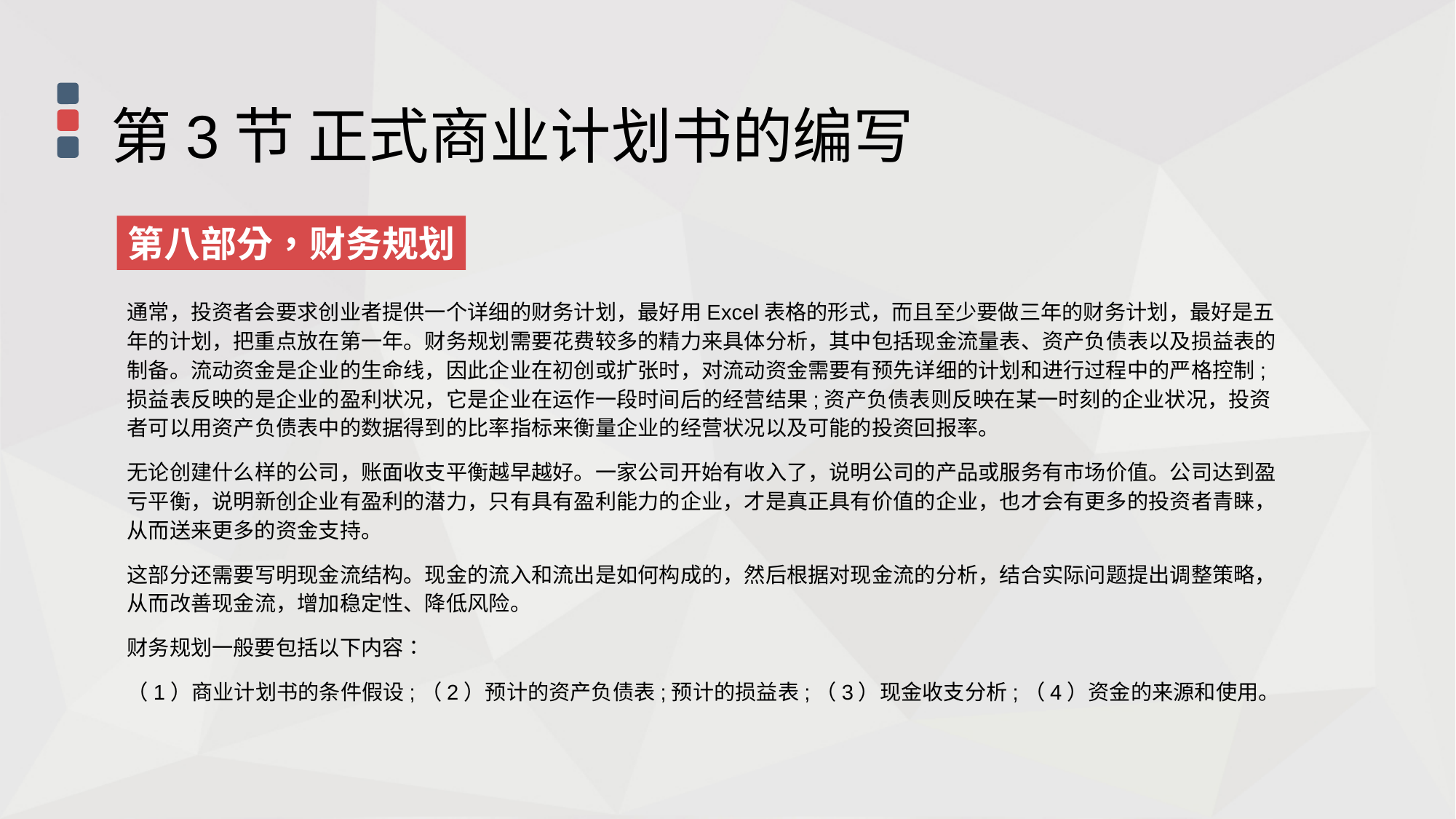

第3节 正式商业计划书的编写
第八部分，财务规划
通常，投资者会要求创业者提供一个详细的财务计划，最好用Excel表格的形式，而且至少要做三年的财务计划，最好是五年的计划，把重点放在第一年。财务规划需要花费较多的精力来具体分析，其中包括现金流量表、资产负债表以及损益表的制备。流动资金是企业的生命线，因此企业在初创或扩张时，对流动资金需要有预先详细的计划和进行过程中的严格控制;损益表反映的是企业的盈利状况，它是企业在运作一段时间后的经营结果;资产负债表则反映在某一时刻的企业状况，投资者可以用资产负债表中的数据得到的比率指标来衡量企业的经营状况以及可能的投资回报率。
无论创建什么样的公司，账面收支平衡越早越好。一家公司开始有收入了，说明公司的产品或服务有市场价值。公司达到盈亏平衡，说明新创企业有盈利的潜力，只有具有盈利能力的企业，才是真正具有价值的企业，也才会有更多的投资者青睐，从而送来更多的资金支持。
这部分还需要写明现金流结构。现金的流入和流出是如何构成的，然后根据对现金流的分析，结合实际问题提出调整策略，从而改善现金流，增加稳定性、降低风险。
财务规划一般要包括以下内容∶
（1）商业计划书的条件假设;（2）预计的资产负债表;预计的损益表;（3）现金收支分析;（4）资金的来源和使用。